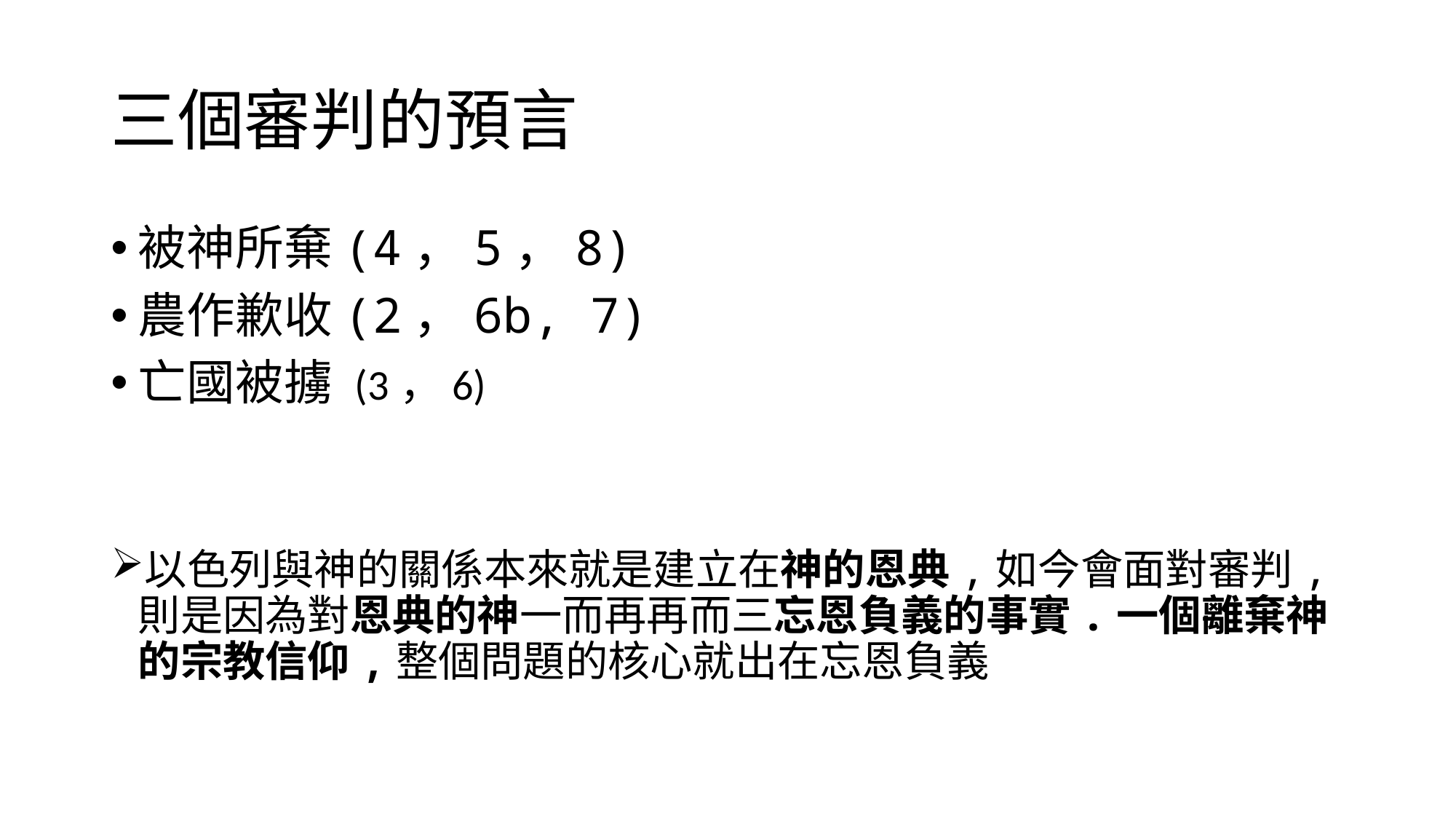

# 三個審判的預言
被神所棄(4，5，8)
農作歉收(2，6b, 7)
亡國被擄 (3，6)

以色列與神的關係本來就是建立在神的恩典,如今會面對審判, 則是因為對恩典的神一而再再而三忘恩負義的事實.一個離棄神的宗教信仰,整個問題的核心就出在忘恩負義